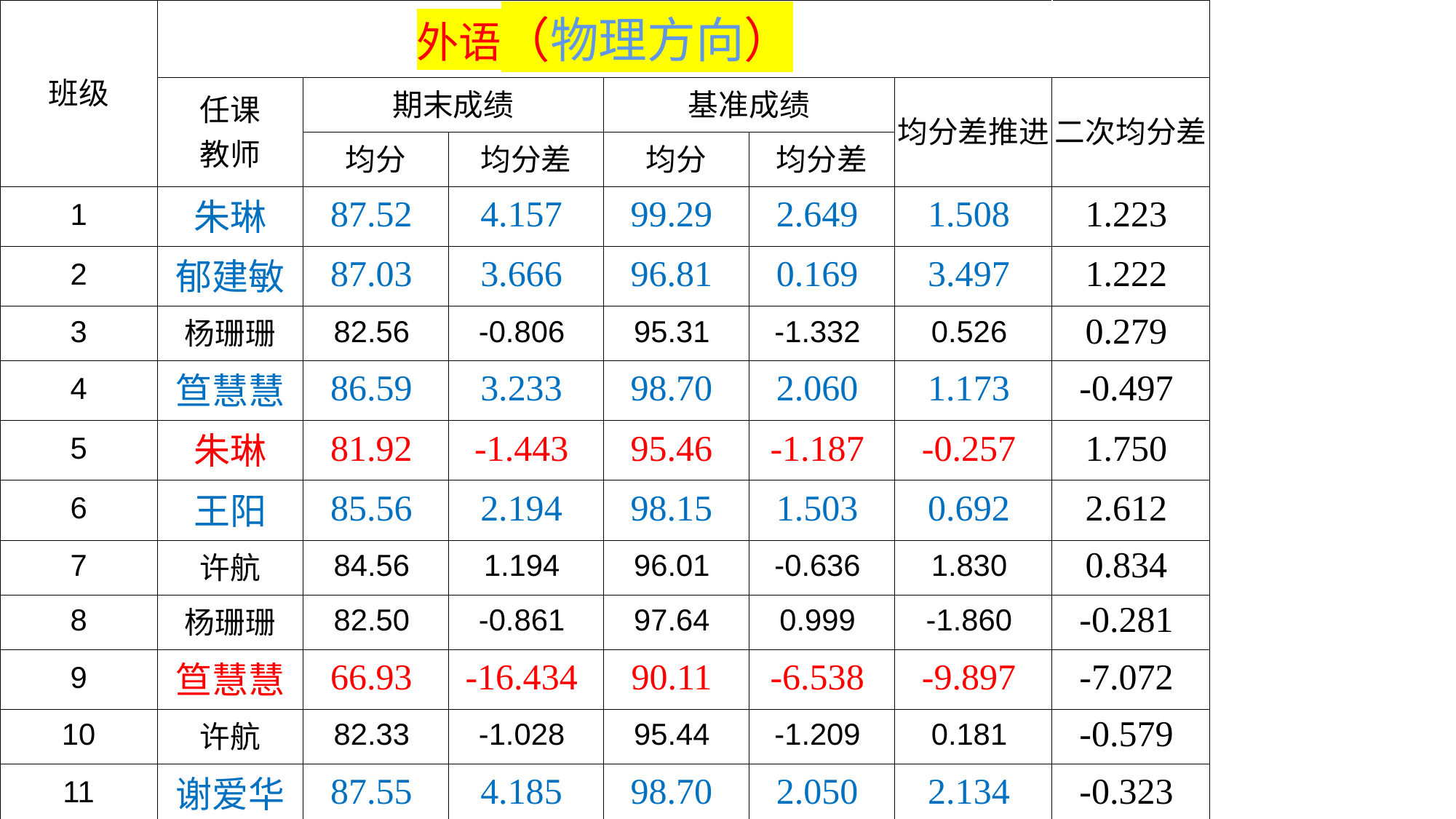

| 班级 | 外语（物理方向） |  |  |  |  |  |  |
| --- | --- | --- | --- | --- | --- | --- | --- |
|  | 任课 教师 | 期末成绩 |  | 基准成绩 |  | 均分差推进 | 二次均分差 |
|  |  | 均分 | 均分差 | 均分 | 均分差 |  |  |
| 1 | 朱琳 | 87.52 | 4.157 | 99.29 | 2.649 | 1.508 | 1.223 |
| 2 | 郁建敏 | 87.03 | 3.666 | 96.81 | 0.169 | 3.497 | 1.222 |
| 3 | 杨珊珊 | 82.56 | -0.806 | 95.31 | -1.332 | 0.526 | 0.279 |
| 4 | 笪慧慧 | 86.59 | 3.233 | 98.70 | 2.060 | 1.173 | -0.497 |
| 5 | 朱琳 | 81.92 | -1.443 | 95.46 | -1.187 | -0.257 | 1.750 |
| 6 | 王阳 | 85.56 | 2.194 | 98.15 | 1.503 | 0.692 | 2.612 |
| 7 | 许航 | 84.56 | 1.194 | 96.01 | -0.636 | 1.830 | 0.834 |
| 8 | 杨珊珊 | 82.50 | -0.861 | 97.64 | 0.999 | -1.860 | -0.281 |
| 9 | 笪慧慧 | 66.93 | -16.434 | 90.11 | -6.538 | -9.897 | -7.072 |
| 10 | 许航 | 82.33 | -1.028 | 95.44 | -1.209 | 0.181 | -0.579 |
| 11 | 谢爱华 | 87.55 | 4.185 | 98.70 | 2.050 | 2.134 | -0.323 |
| 理科 |  | 83.36 |  | 96.64 |  |  |  |